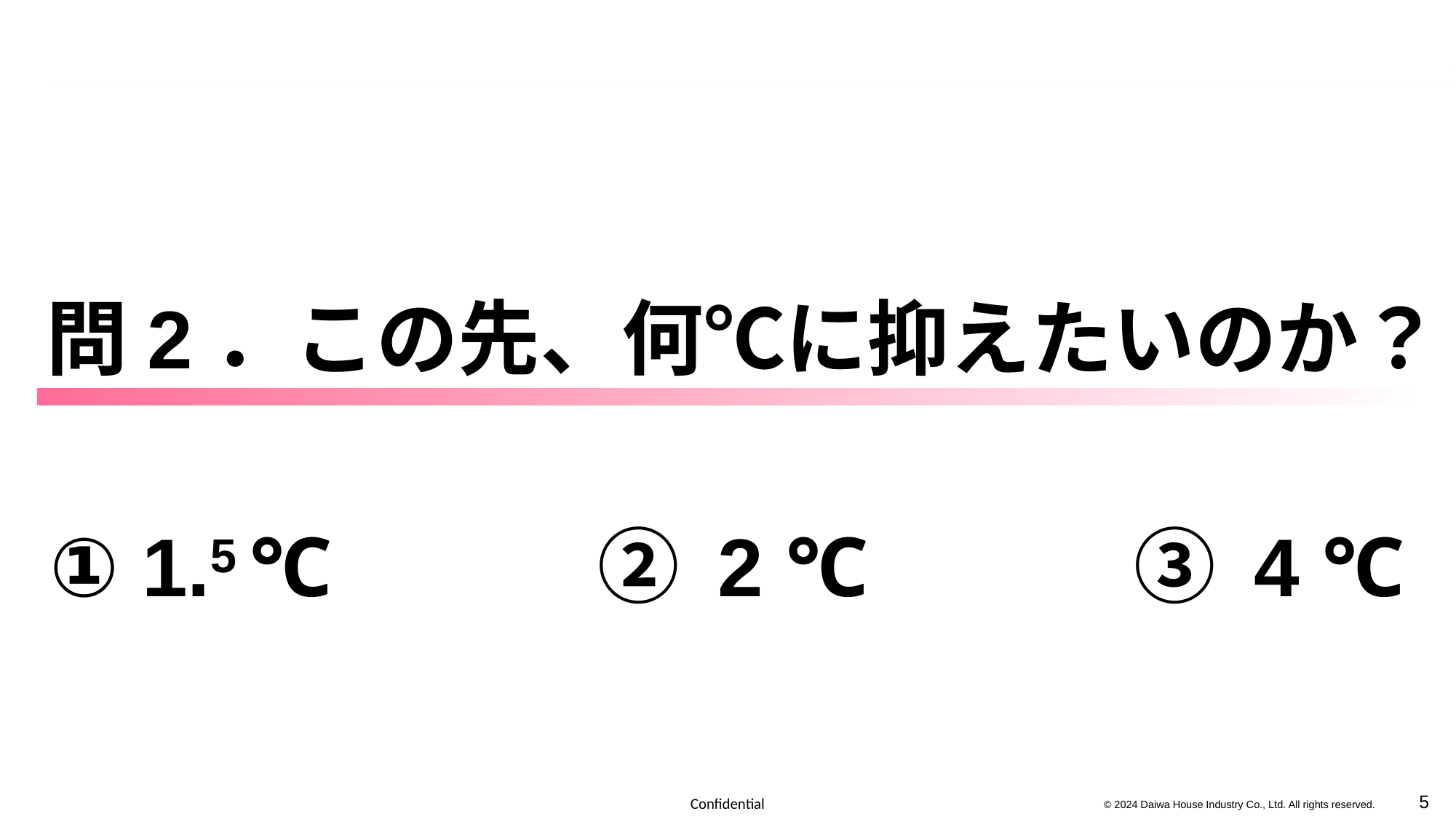

問2．この先、何℃に抑えたいのか？

① 1.5 ℃　　　② 2 ℃　　　③ 4 ℃
© 2024 Daiwa House Industry Co., Ltd. All rights reserved.
5